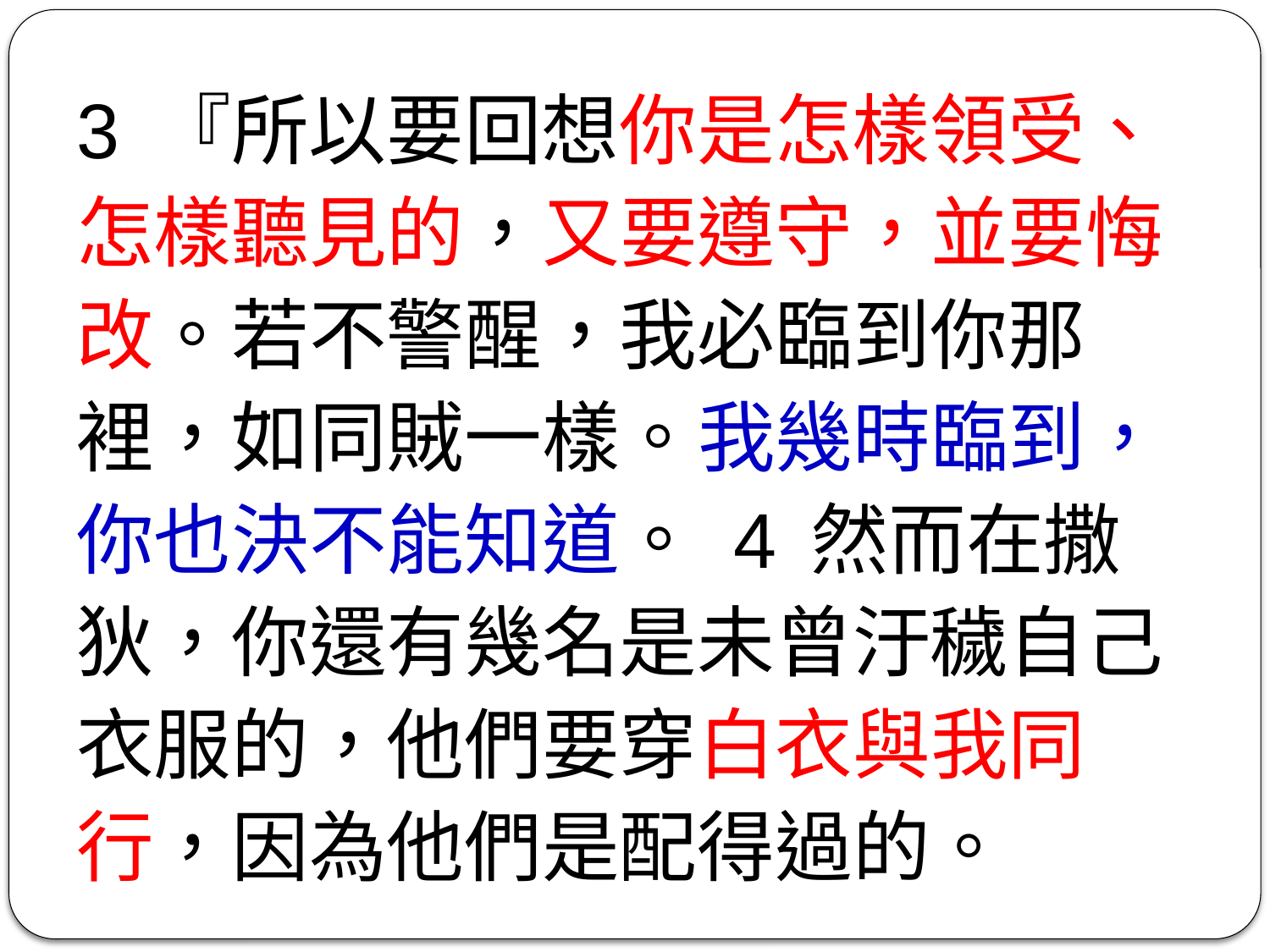

3 『所以要回想你是怎樣領受、怎樣聽見的，又要遵守，並要悔改。若不警醒，我必臨到你那裡，如同賊一樣。我幾時臨到，你也決不能知道。 4 然而在撒狄，你還有幾名是未曾汙穢自己衣服的，他們要穿白衣與我同行，因為他們是配得過的。